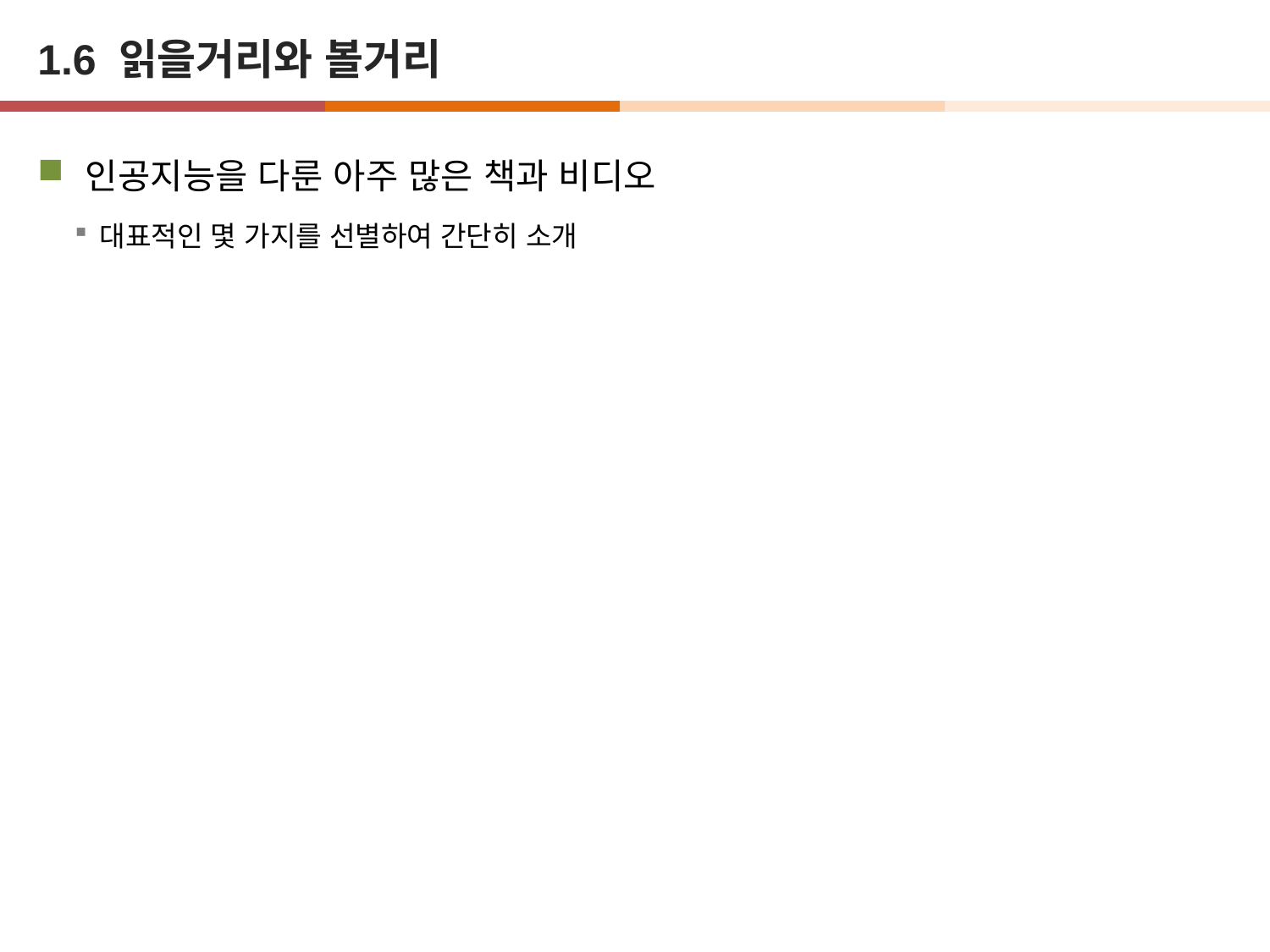

# 1.6 읽을거리와 볼거리
인공지능을 다룬 아주 많은 책과 비디오
대표적인 몇 가지를 선별하여 간단히 소개